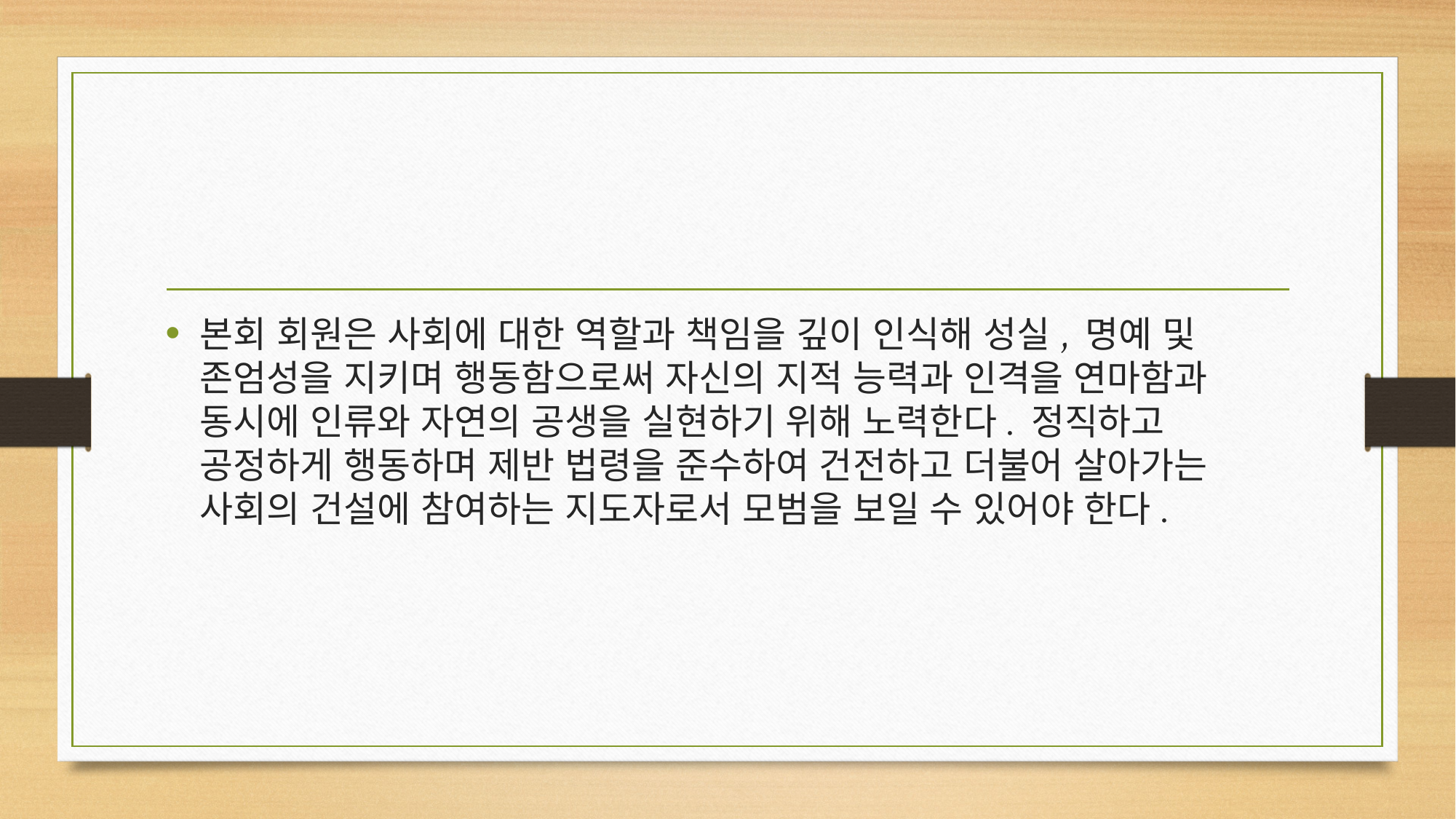

#
본회 회원은 사회에 대한 역할과 책임을 깊이 인식해 성실, 명예 및 존엄성을 지키며 행동함으로써 자신의 지적 능력과 인격을 연마함과 동시에 인류와 자연의 공생을 실현하기 위해 노력한다. 정직하고 공정하게 행동하며 제반 법령을 준수하여 건전하고 더불어 살아가는 사회의 건설에 참여하는 지도자로서 모범을 보일 수 있어야 한다.